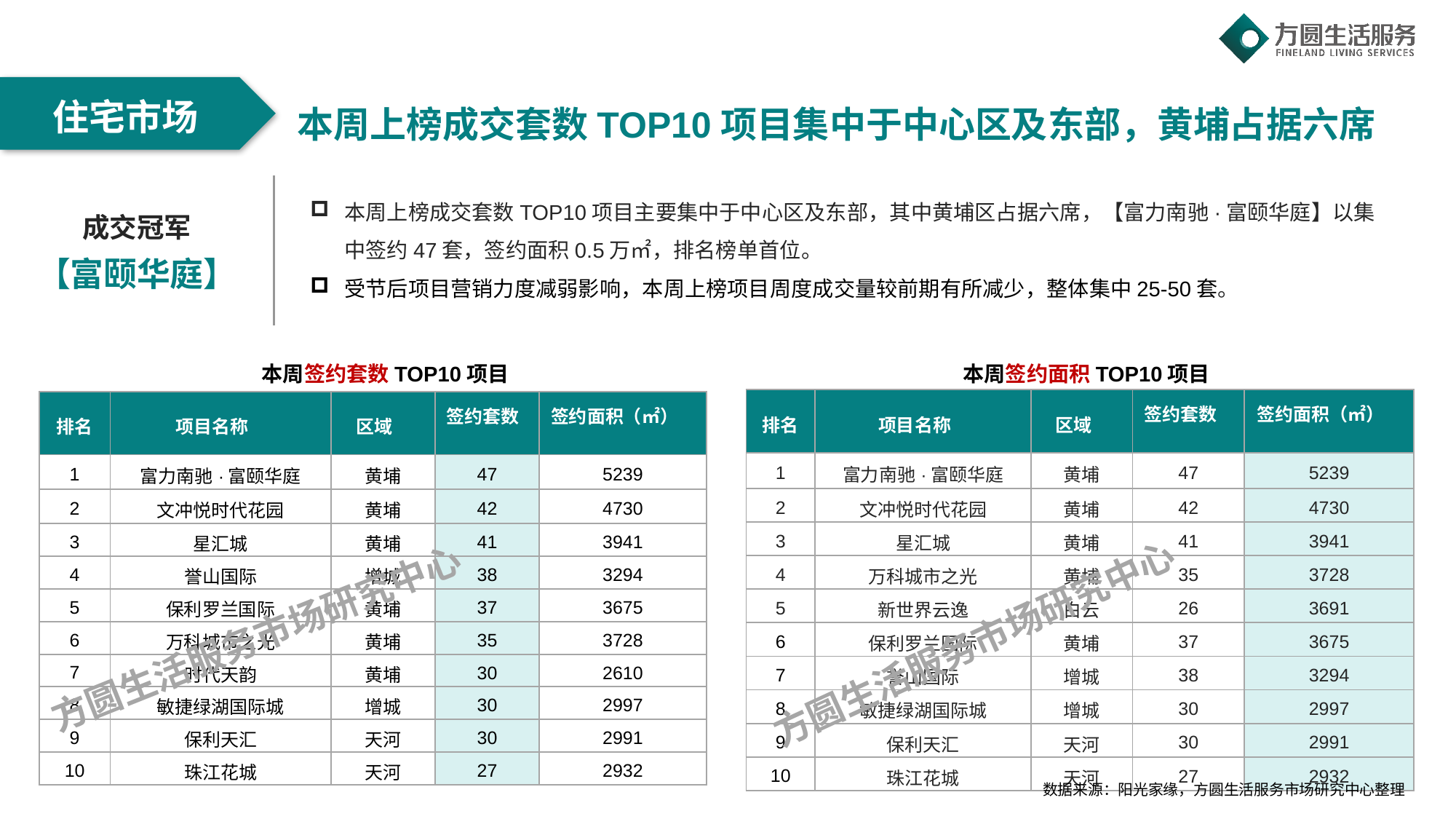

住宅市场
本周上榜成交套数TOP10项目集中于中心区及东部，黄埔占据六席
本周上榜成交套数TOP10项目主要集中于中心区及东部，其中黄埔区占据六席，【富力南驰·富颐华庭】以集中签约47套，签约面积0.5万㎡，排名榜单首位。
受节后项目营销力度减弱影响，本周上榜项目周度成交量较前期有所减少，整体集中25-50套。
成交冠军
【富颐华庭】
本周签约套数TOP10项目
本周签约面积TOP10项目
| 排名 | 项目名称 | 区域 | 签约套数 | 签约面积（㎡） |
| --- | --- | --- | --- | --- |
| 1 | 富力南驰·富颐华庭 | 黄埔 | 47 | 5239 |
| 2 | 文冲悦时代花园 | 黄埔 | 42 | 4730 |
| 3 | 星汇城 | 黄埔 | 41 | 3941 |
| 4 | 万科城市之光 | 黄埔 | 35 | 3728 |
| 5 | 新世界云逸 | 白云 | 26 | 3691 |
| 6 | 保利罗兰国际 | 黄埔 | 37 | 3675 |
| 7 | 誉山国际 | 增城 | 38 | 3294 |
| 8 | 敏捷绿湖国际城 | 增城 | 30 | 2997 |
| 9 | 保利天汇 | 天河 | 30 | 2991 |
| 10 | 珠江花城 | 天河 | 27 | 2932 |
| 排名 | 项目名称 | 区域 | 签约套数 | 签约面积（㎡） |
| --- | --- | --- | --- | --- |
| 1 | 富力南驰·富颐华庭 | 黄埔 | 47 | 5239 |
| 2 | 文冲悦时代花园 | 黄埔 | 42 | 4730 |
| 3 | 星汇城 | 黄埔 | 41 | 3941 |
| 4 | 誉山国际 | 增城 | 38 | 3294 |
| 5 | 保利罗兰国际 | 黄埔 | 37 | 3675 |
| 6 | 万科城市之光 | 黄埔 | 35 | 3728 |
| 7 | 时代天韵 | 黄埔 | 30 | 2610 |
| 8 | 敏捷绿湖国际城 | 增城 | 30 | 2997 |
| 9 | 保利天汇 | 天河 | 30 | 2991 |
| 10 | 珠江花城 | 天河 | 27 | 2932 |
方圆生活服务市场研究中心
方圆生活服务市场研究中心
数据来源：阳光家缘，方圆生活服务市场研究中心整理